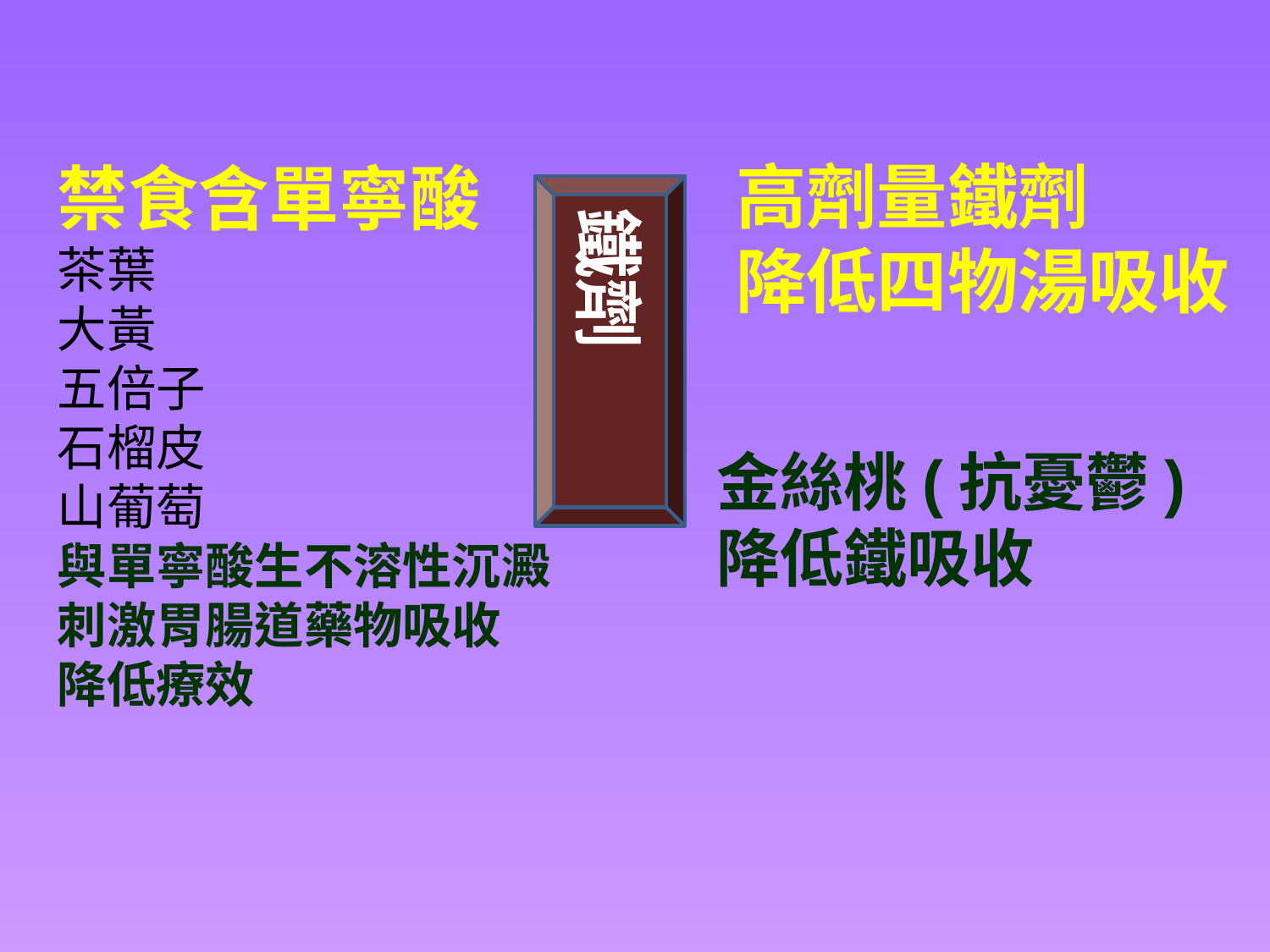

高劑量鐵劑
降低四物湯吸收
禁食含單寧酸
茶葉
大黃
五倍子
石榴皮
山葡萄
與單寧酸生不溶性沉澱
刺激胃腸道藥物吸收 降低療效
鐵劑
金絲桃(抗憂鬱)
降低鐵吸收